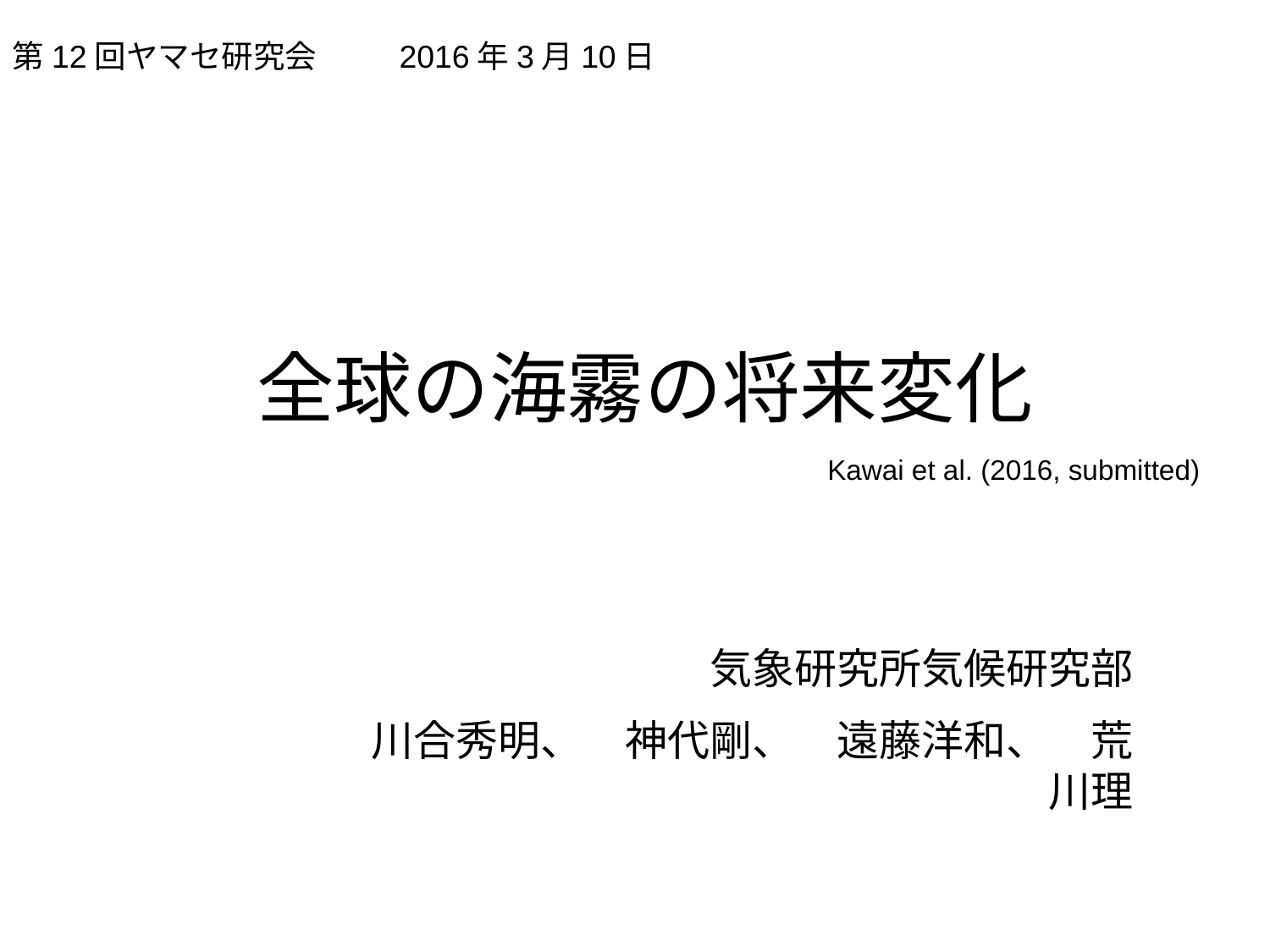

第12回ヤマセ研究会      　2016年3月10日
# 全球の海霧の将来変化
Kawai et al. (2016, submitted)
気象研究所気候研究部
川合秀明、　神代剛、　遠藤洋和、　荒川理